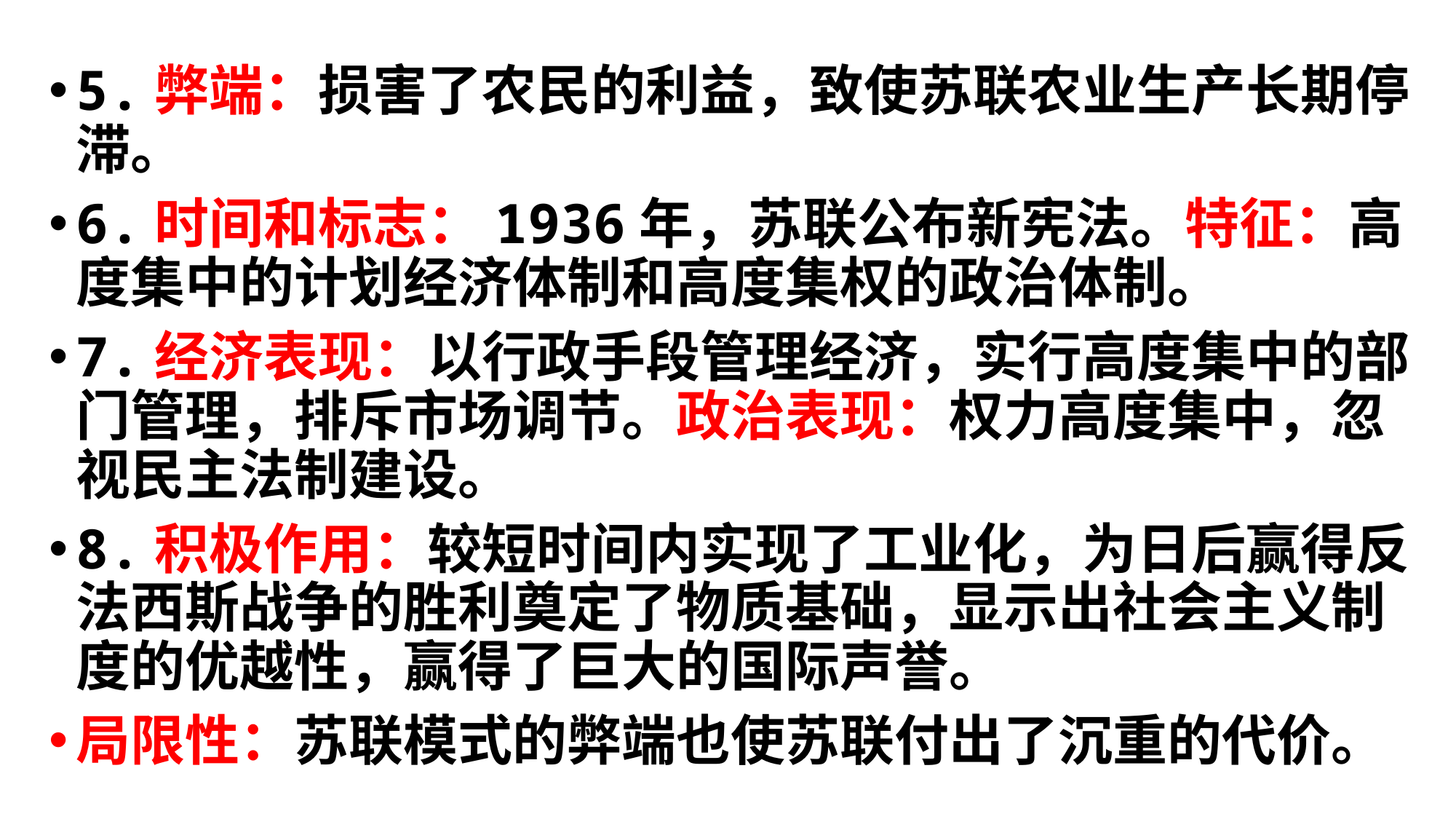

5.弊端：损害了农民的利益，致使苏联农业生产长期停滞。
6.时间和标志：1936年，苏联公布新宪法。特征：高度集中的计划经济体制和高度集权的政治体制。
7.经济表现：以行政手段管理经济，实行高度集中的部门管理，排斥市场调节。政治表现：权力高度集中，忽视民主法制建设。
8.积极作用：较短时间内实现了工业化，为日后赢得反法西斯战争的胜利奠定了物质基础，显示出社会主义制度的优越性，赢得了巨大的国际声誉。
局限性：苏联模式的弊端也使苏联付出了沉重的代价。